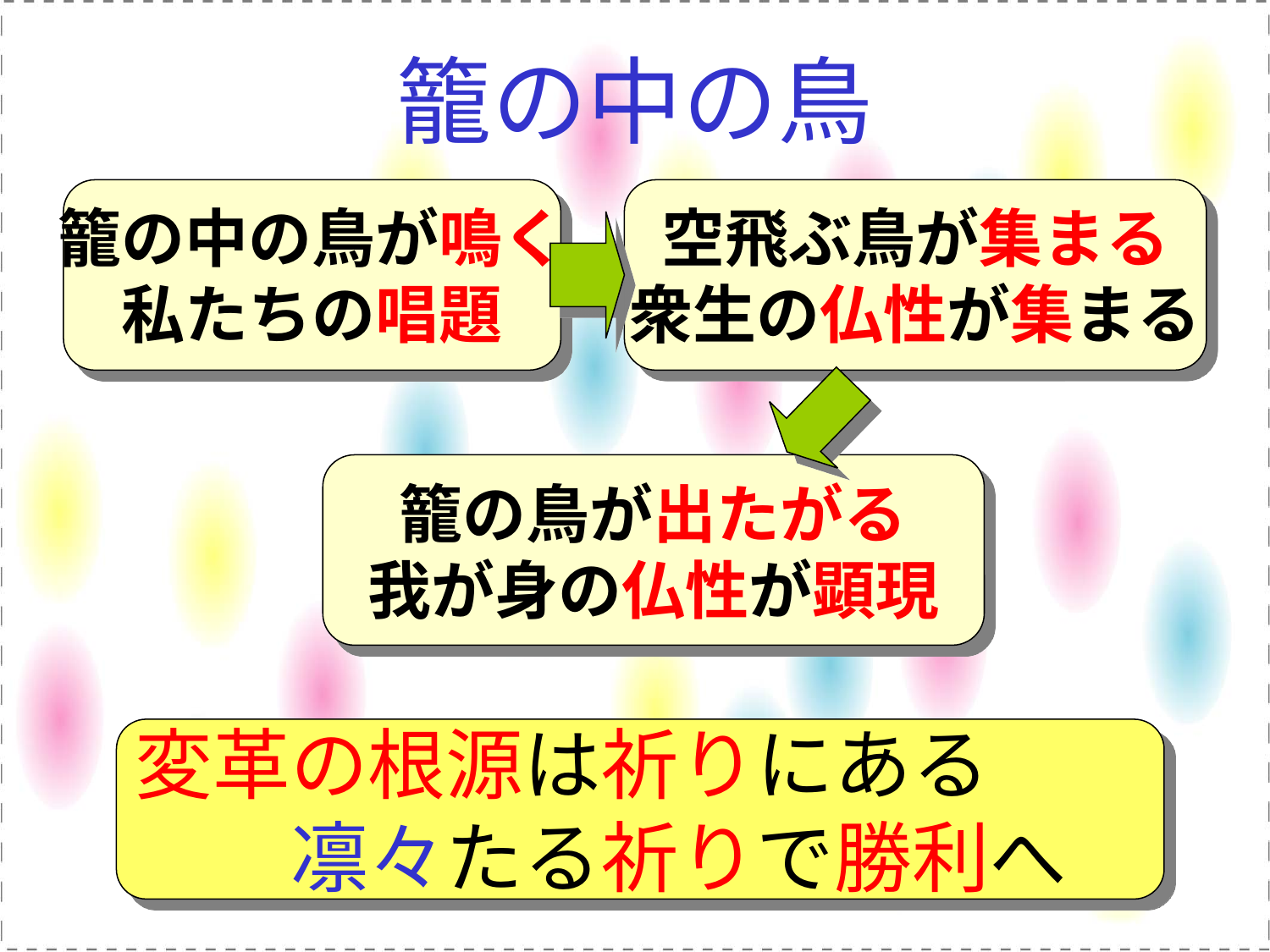

# 籠の中の鳥
籠の中の鳥が鳴く
私たちの唱題
空飛ぶ鳥が集まる
衆生の仏性が集まる

籠の鳥が出たがる
我が身の仏性が顕現
変革の根源は祈りにある
　凛々たる祈りで勝利へ